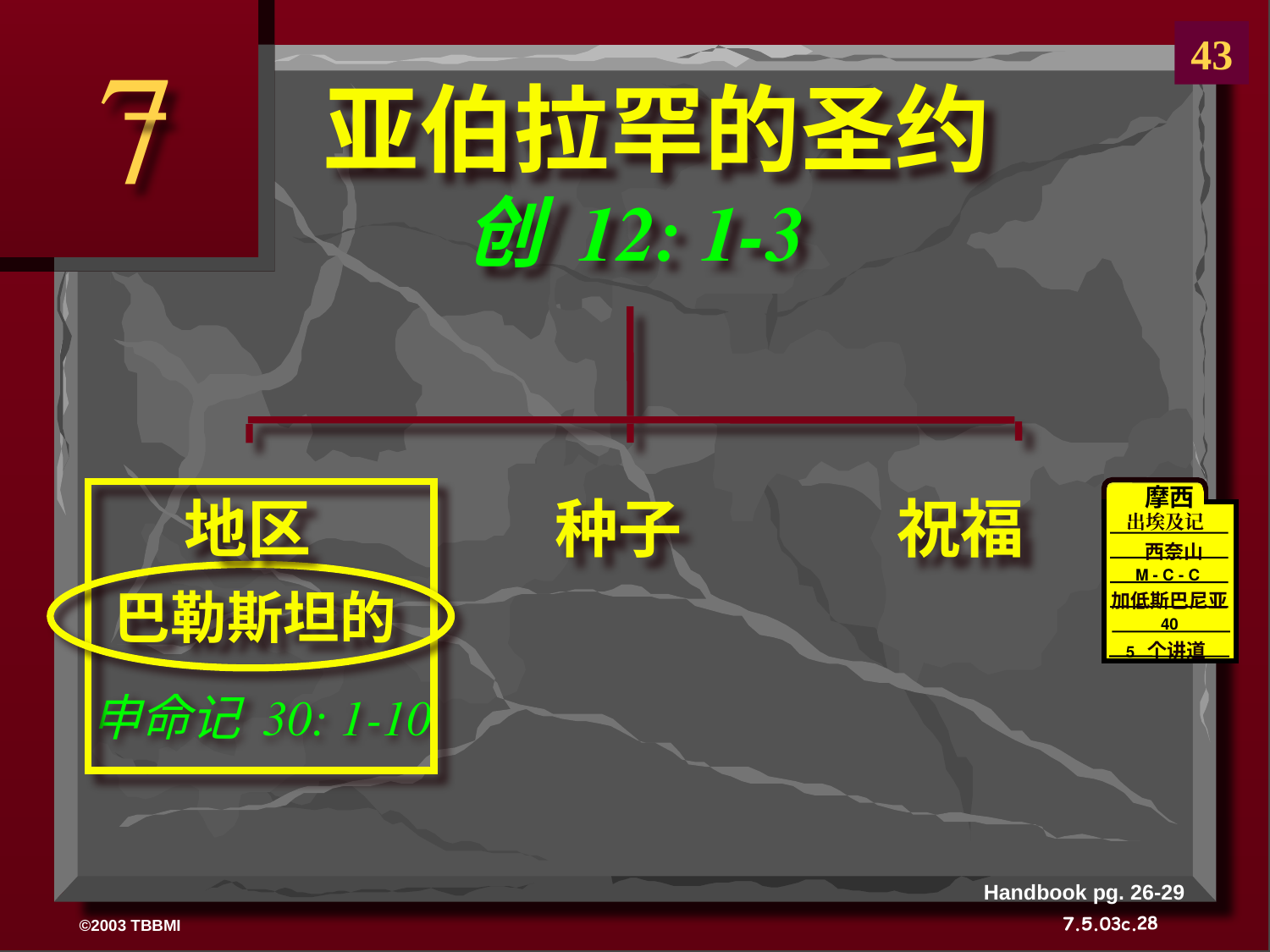

Palestinian Covenant

43
7
 亚伯拉罕的圣约
创 12: 1-3

          地区                 种子               祝福

摩西

出埃及记

西奈山

M - C - C

巴勒斯坦的

加低斯巴尼亚
40

40

5  个讲道

申命记 30: 1-10

Handbook pg. 26-29
28